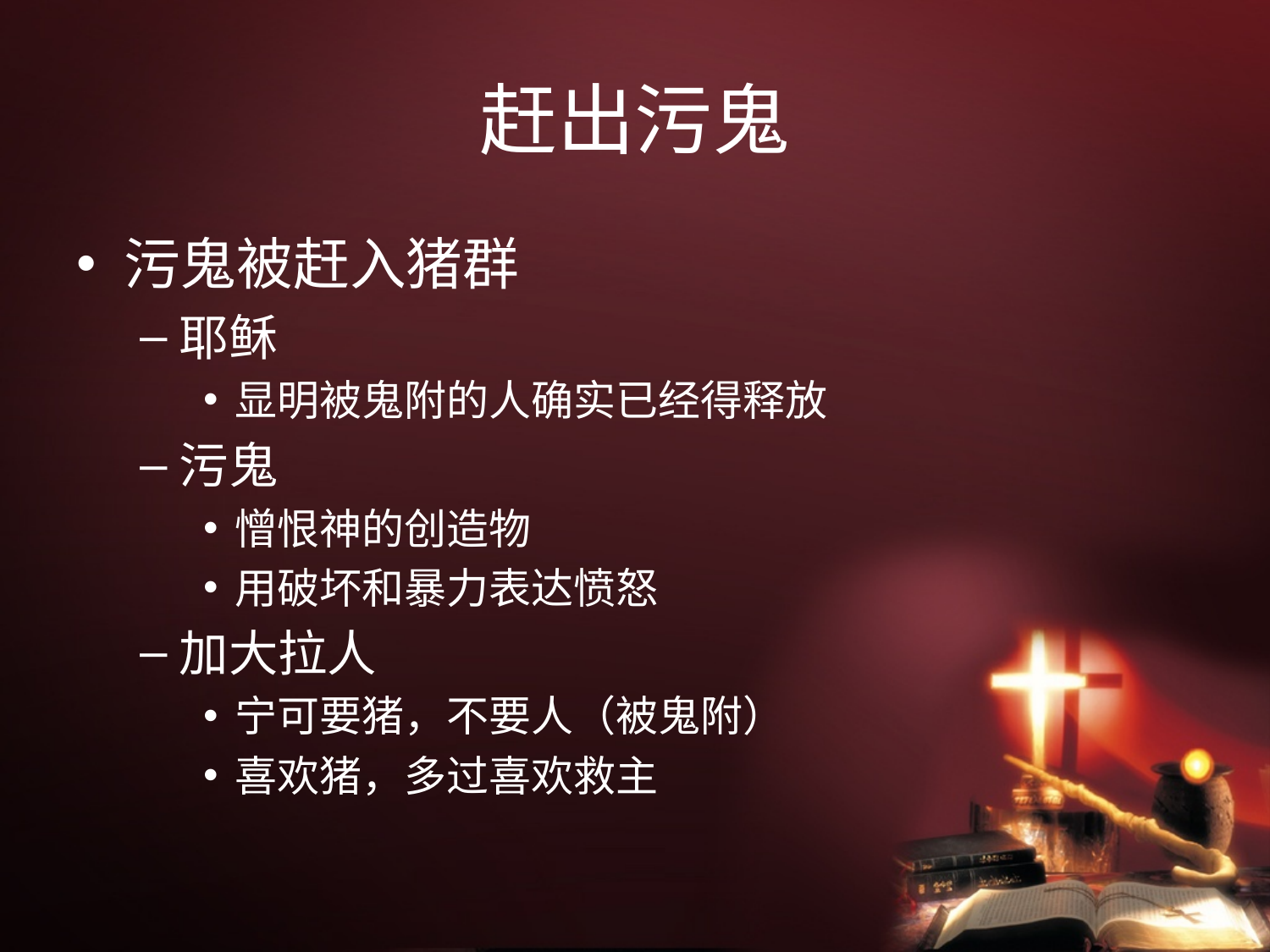

# 赶出污鬼
污鬼被赶入猪群
耶稣
显明被鬼附的人确实已经得释放
污鬼
憎恨神的创造物
用破坏和暴力表达愤怒
加大拉人
宁可要猪，不要人（被鬼附）
喜欢猪，多过喜欢救主